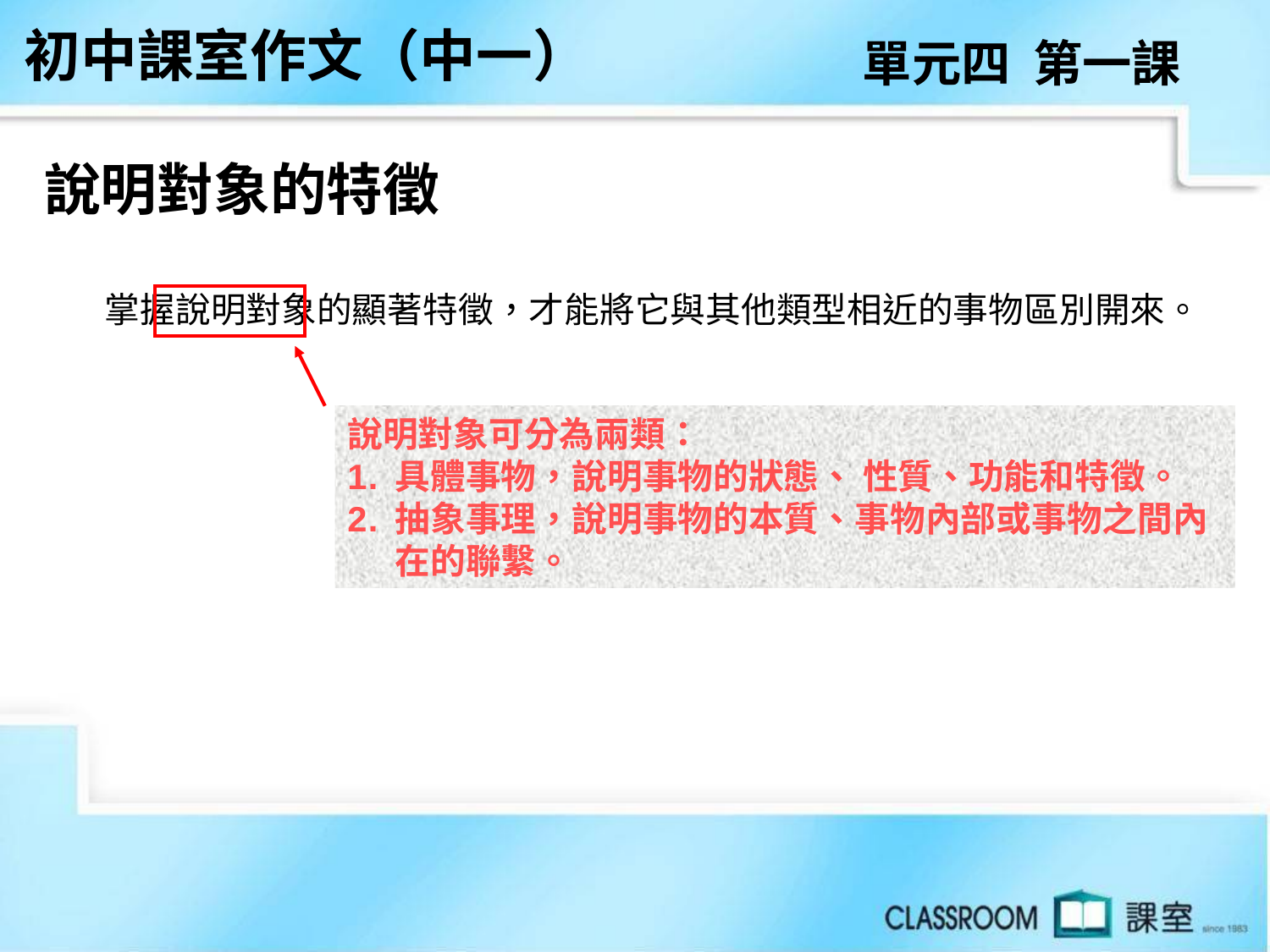

初中課室作文（中一）
單元四  第一課
說明對象的特徵
掌握說明對象的顯著特徵，才能將它與其他類型相近的事物區別開來。

說明對象可分為兩類：
具體事物，說明事物的狀態、 性質、功能和特徵。
抽象事理，說明事物的本質、事物內部或事物之間內在的聯繫。